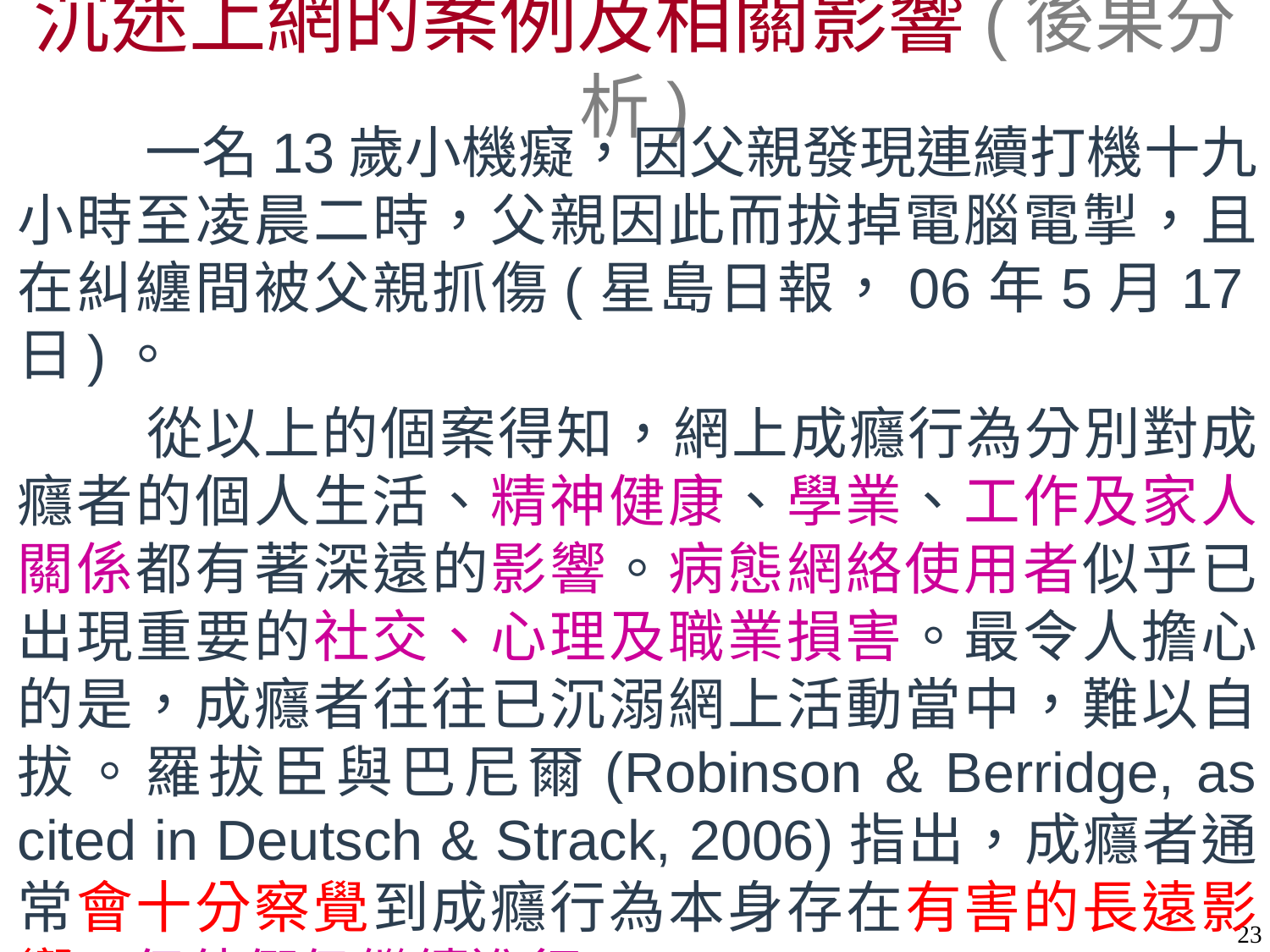

# 沉迷上網的案例及相關影響(後果分析)
	一名13歲小機癡，因父親發現連續打機十九小時至凌晨二時，父親因此而拔掉電腦電掣，且在糾纏間被父親抓傷(星島日報，06年5月17日)。
	從以上的個案得知，網上成癮行為分別對成癮者的個人生活、精神健康、學業、工作及家人關係都有著深遠的影響。病態網絡使用者似乎已出現重要的社交、心理及職業損害。最令人擔心的是，成癮者往往已沉溺網上活動當中，難以自拔。羅拔臣與巴尼爾(Robinson & Berridge, as cited in Deutsch & Strack, 2006)指出，成癮者通常會十分察覺到成癮行為本身存在有害的長遠影響，但他們仍繼續進行。
23